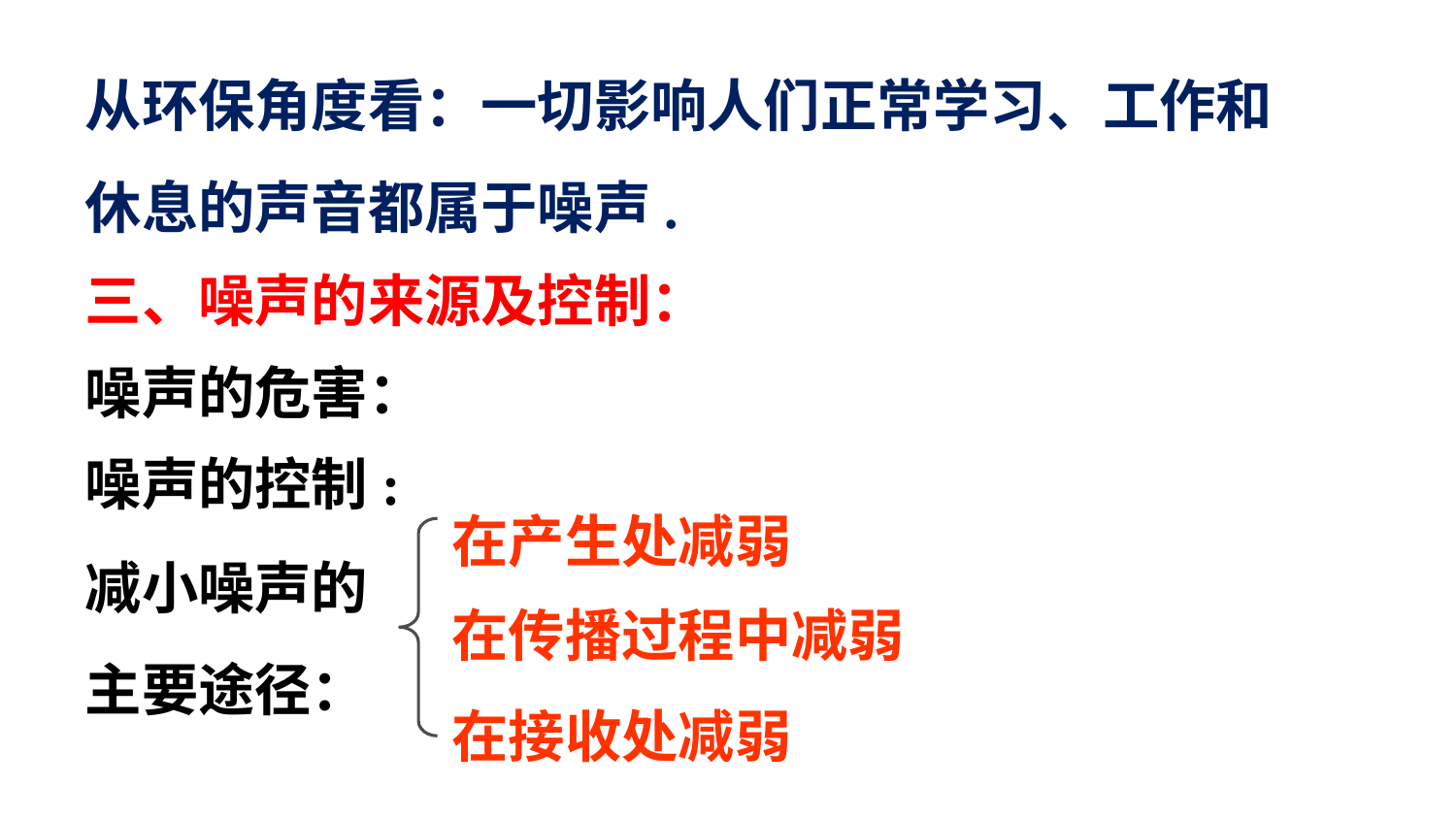

从环保角度看：一切影响人们正常学习、工作和休息的声音都属于噪声.
三、噪声的来源及控制：
噪声的危害：
噪声的控制:
在产生处减弱
减小噪声的主要途径：

在传播过程中减弱
在接收处减弱